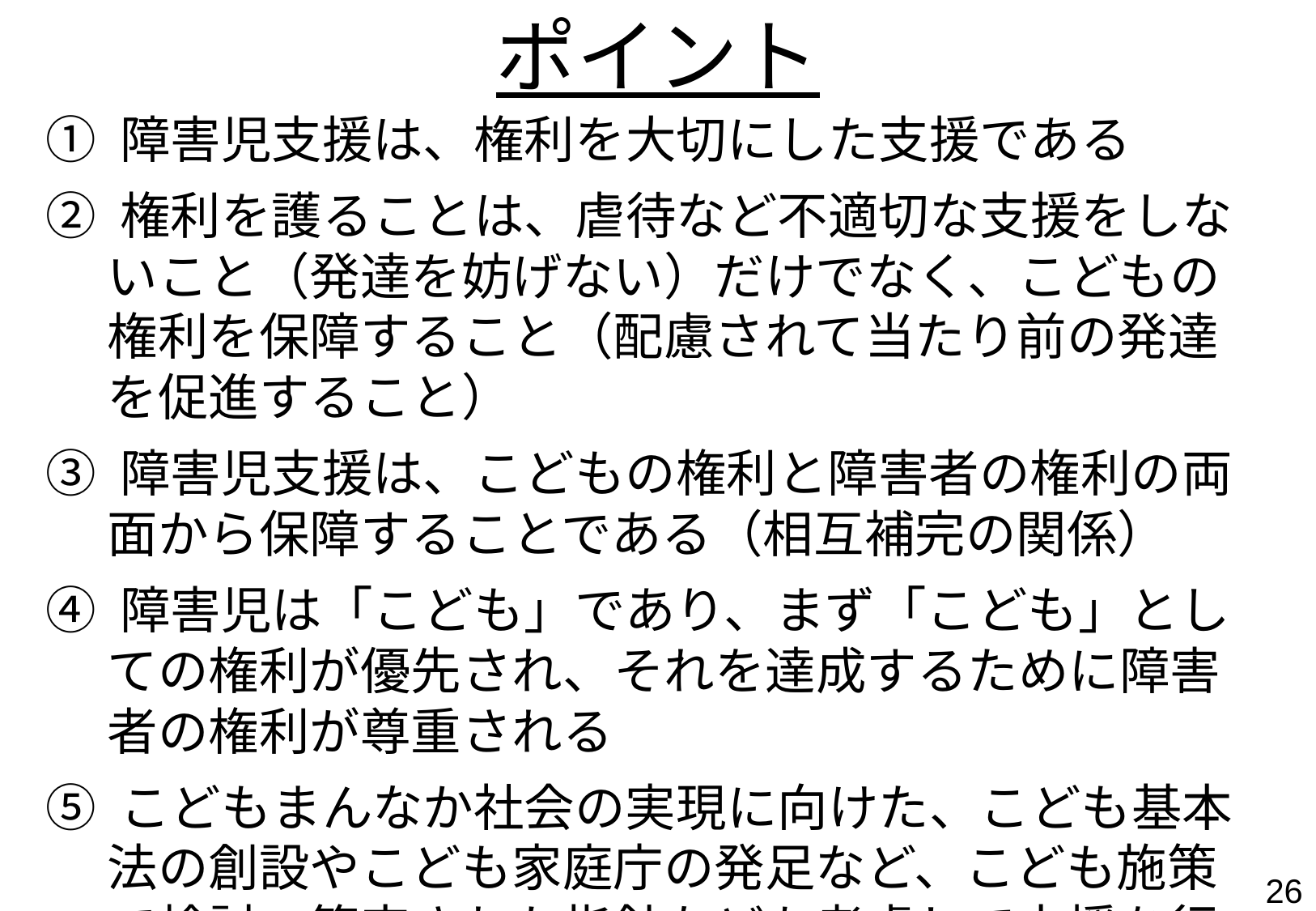

# ポイント
① 障害児支援は、権利を大切にした支援である
② 権利を護ることは、虐待など不適切な支援をしないこと（発達を妨げない）だけでなく、こどもの権利を保障すること（配慮されて当たり前の発達を促進すること）
③ 障害児支援は、こどもの権利と障害者の権利の両面から保障することである（相互補完の関係）
④ 障害児は「こども」であり、まず「こども」としての権利が優先され、それを達成するために障害者の権利が尊重される
⑤ こどもまんなか社会の実現に向けた、こども基本法の創設やこども家庭庁の発足など、こども施策で検討・策定された指針なども考慮して支援を行う
26